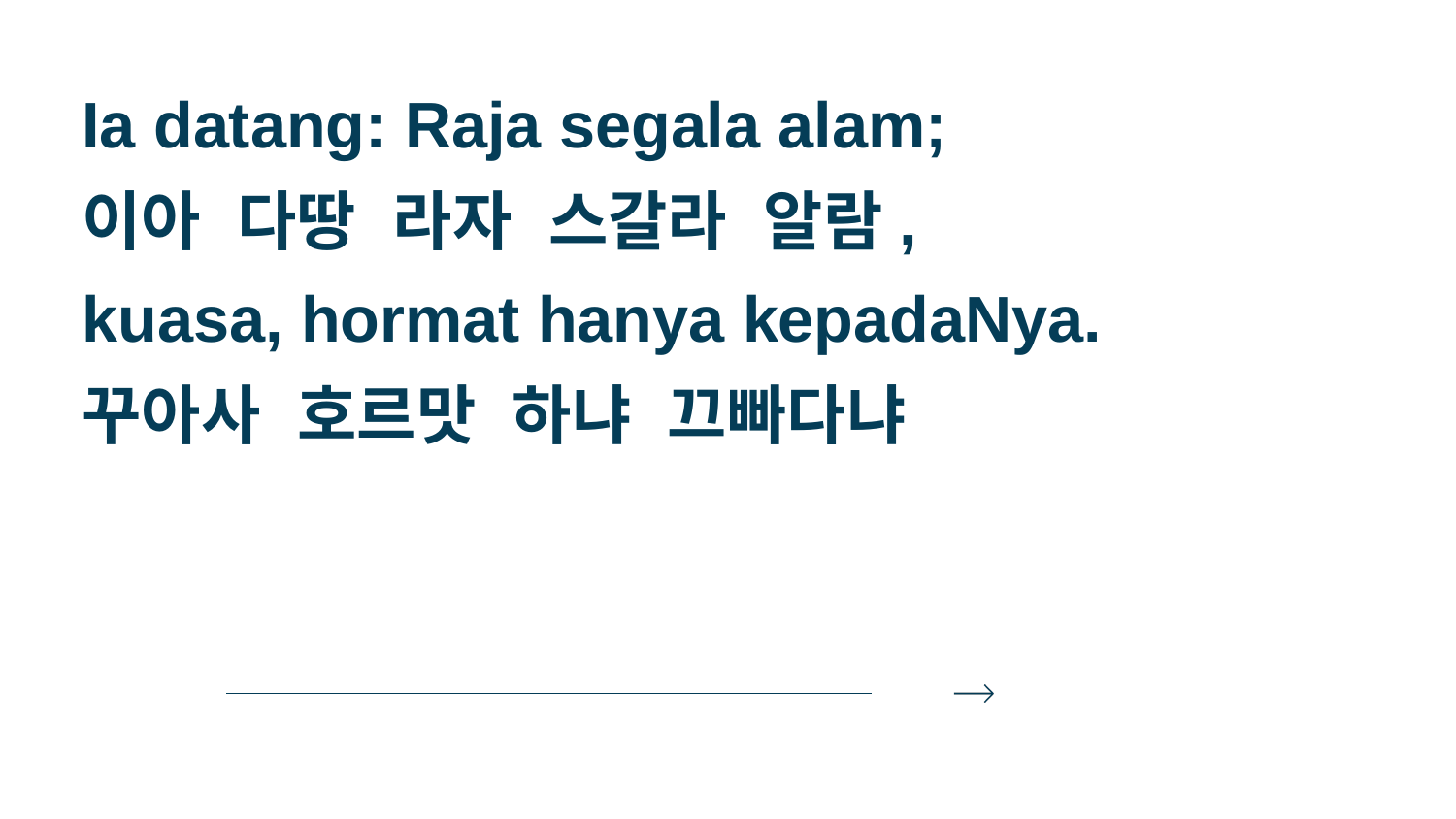

Ia datang: Raja segala alam;
이아  다땅  라자  스갈라  알람,
kuasa, hormat hanya kepadaNya.
꾸아사  호르맛  하냐  끄빠다냐